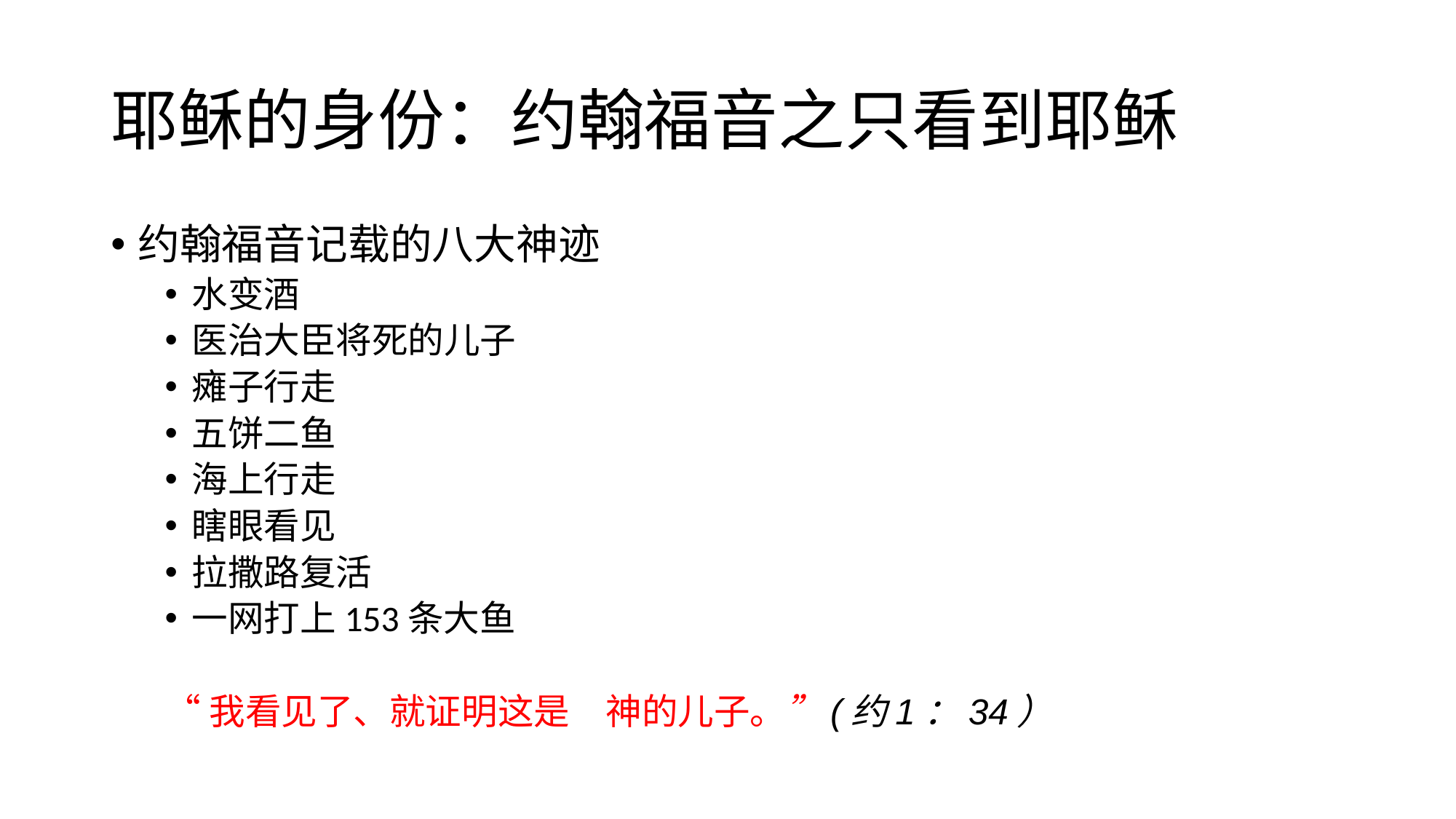

# 耶稣的身份：约翰福音之只看到耶稣
约翰福音记载的八大神迹
水变酒
医治大臣将死的儿子
瘫子行走
五饼二鱼
海上行走
瞎眼看见
拉撒路复活
一网打上153条大鱼

“我看见了、就证明这是　神的儿子。”(约1：34）